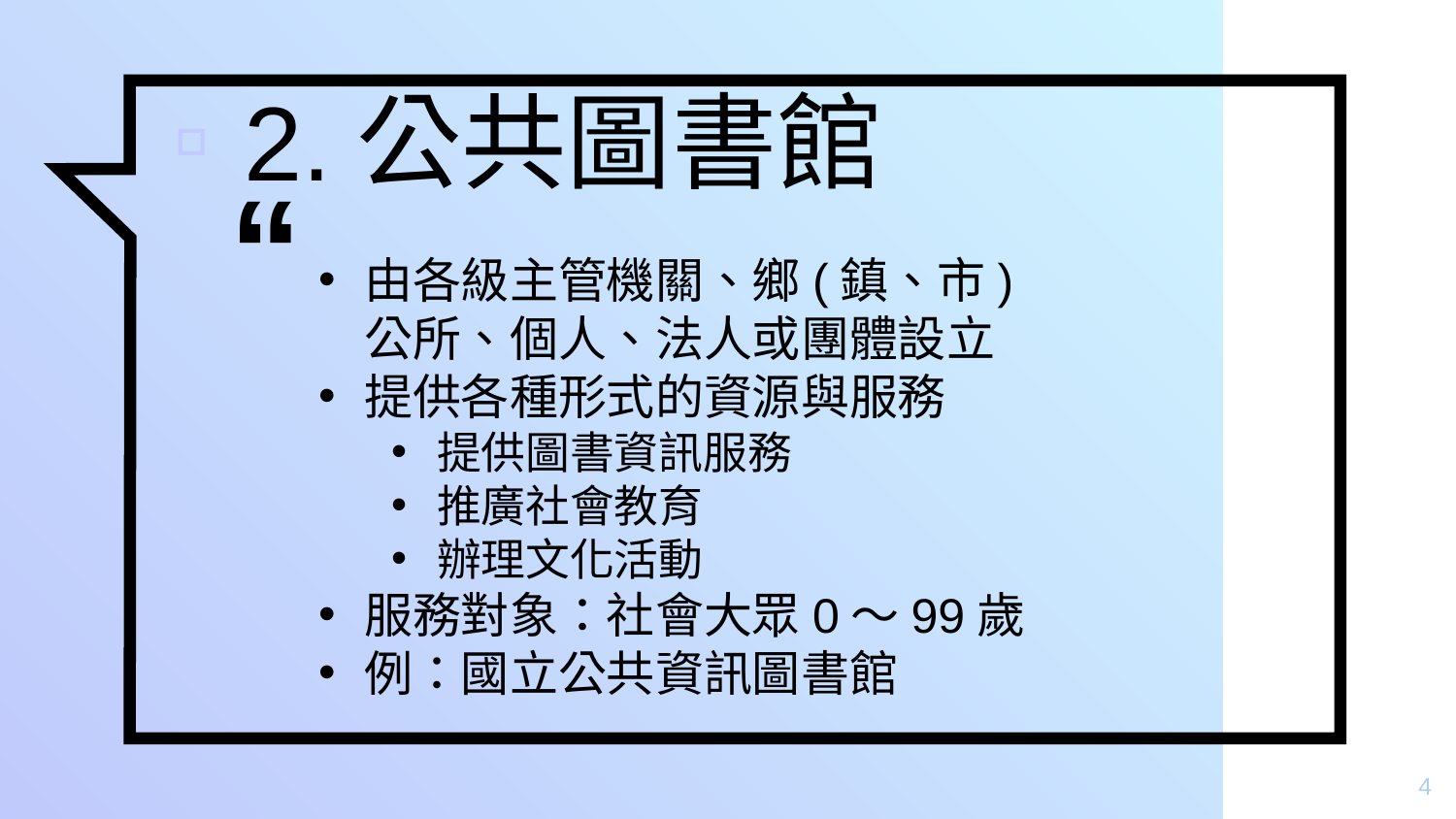

2.公共圖書館
由各級主管機關、鄉(鎮、市) 公所、個人、法人或團體設立
提供各種形式的資源與服務
提供圖書資訊服務
推廣社會教育
辦理文化活動
服務對象：社會大眾0～99歲
例：國立公共資訊圖書館
4